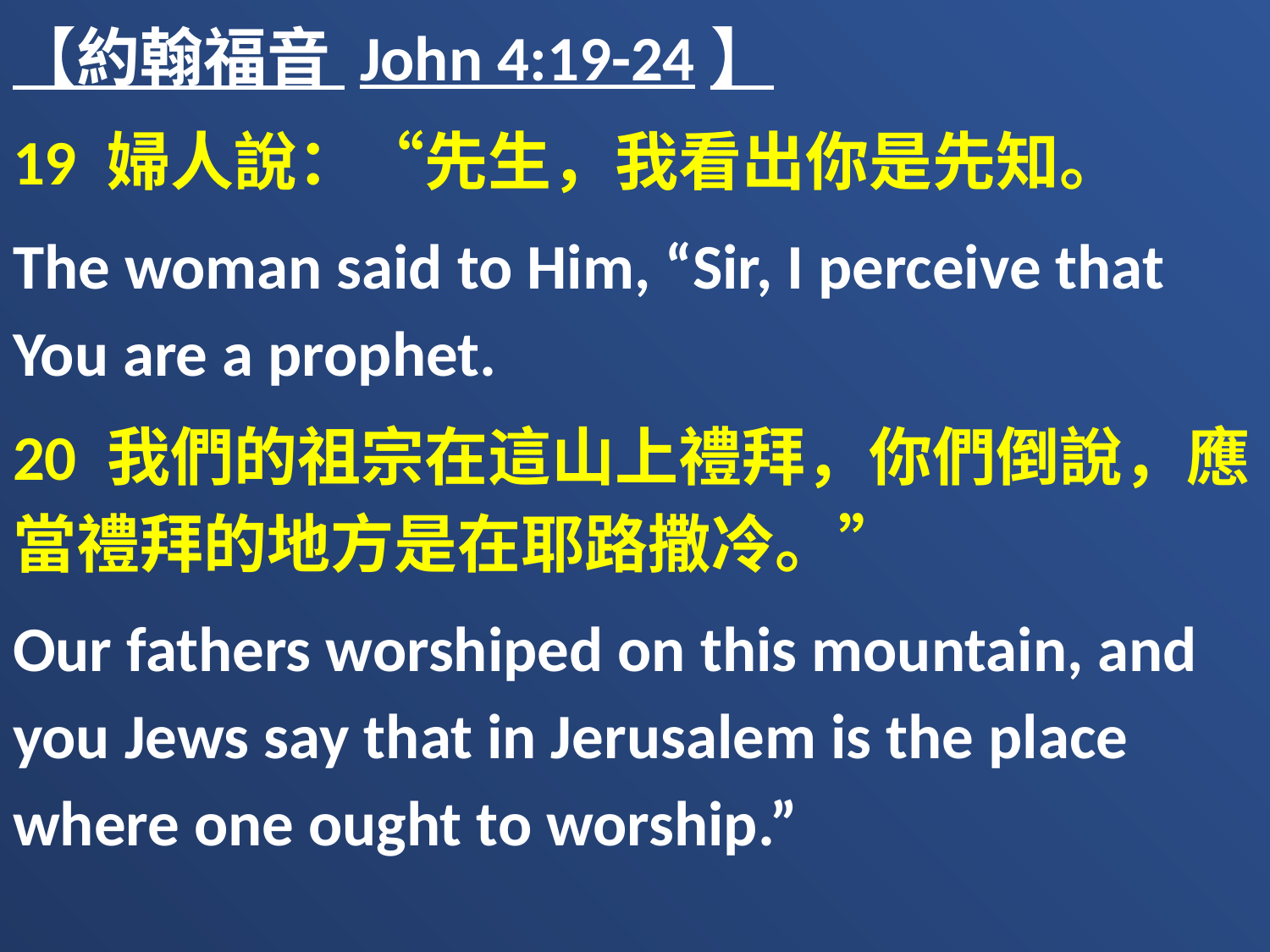

【約翰福音 John 4:19-24】
19 婦人說：“先生，我看出你是先知。
The woman said to Him, “Sir, I perceive that You are a prophet.
20 我們的祖宗在這山上禮拜，你們倒說，應當禮拜的地方是在耶路撒冷。”
Our fathers worshiped on this mountain, and you Jews say that in Jerusalem is the place where one ought to worship.”